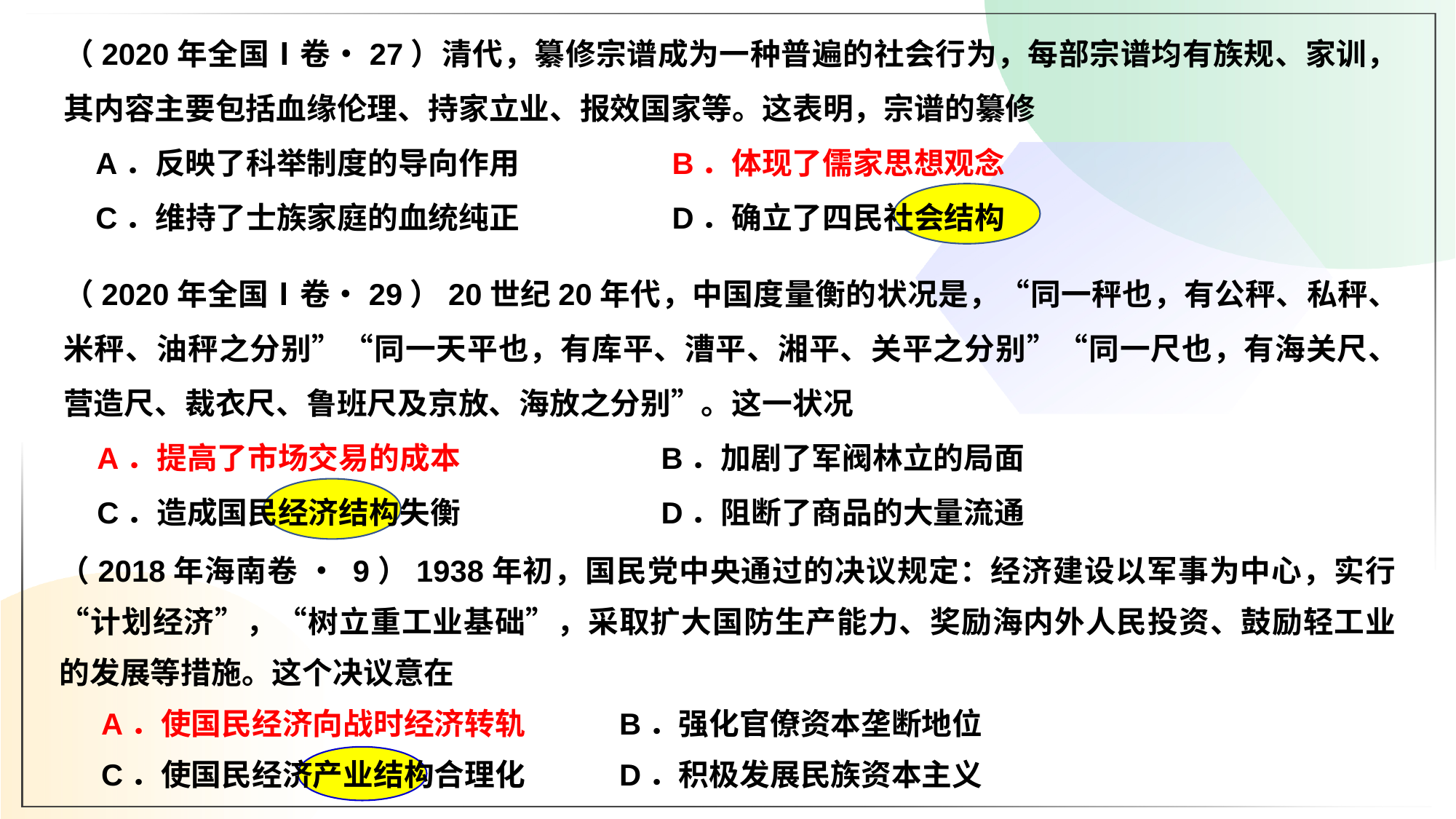

（2020年全国Ⅰ卷•27）清代，纂修宗谱成为一种普遍的社会行为，每部宗谱均有族规、家训，其内容主要包括血缘伦理、持家立业、报效国家等。这表明，宗谱的纂修
A．反映了科举制度的导向作用                     B．体现了儒家思想观念
C．维持了士族家庭的血统纯正                     D．确立了四民社会结构

（2020年全国Ⅰ卷•29）20世纪20年代，中国度量衡的状况是，“同一秤也，有公秤、私秤、米秤、油秤之分别”“同一天平也，有库平、漕平、湘平、关平之分别”“同一尺也，有海关尺、营造尺、裁衣尺、鲁班尺及京放、海放之分别”。这一状况
    A．提高了市场交易的成本                            B．加剧了军阀林立的局面
    C．造成国民经济结构失衡                            D．阻断了商品的大量流通

（2018年海南卷 • 9）1938年初，国民党中央通过的决议规定：经济建设以军事为中心，实行“计划经济”，“树立重工业基础”，采取扩大国防生产能力、奖励海内外人民投资、鼓励轻工业的发展等措施。这个决议意在
     A．使国民经济向战时经济转轨	 B．强化官僚资本垄断地位
     C．使国民经济产业结构合理化	 D．积极发展民族资本主义